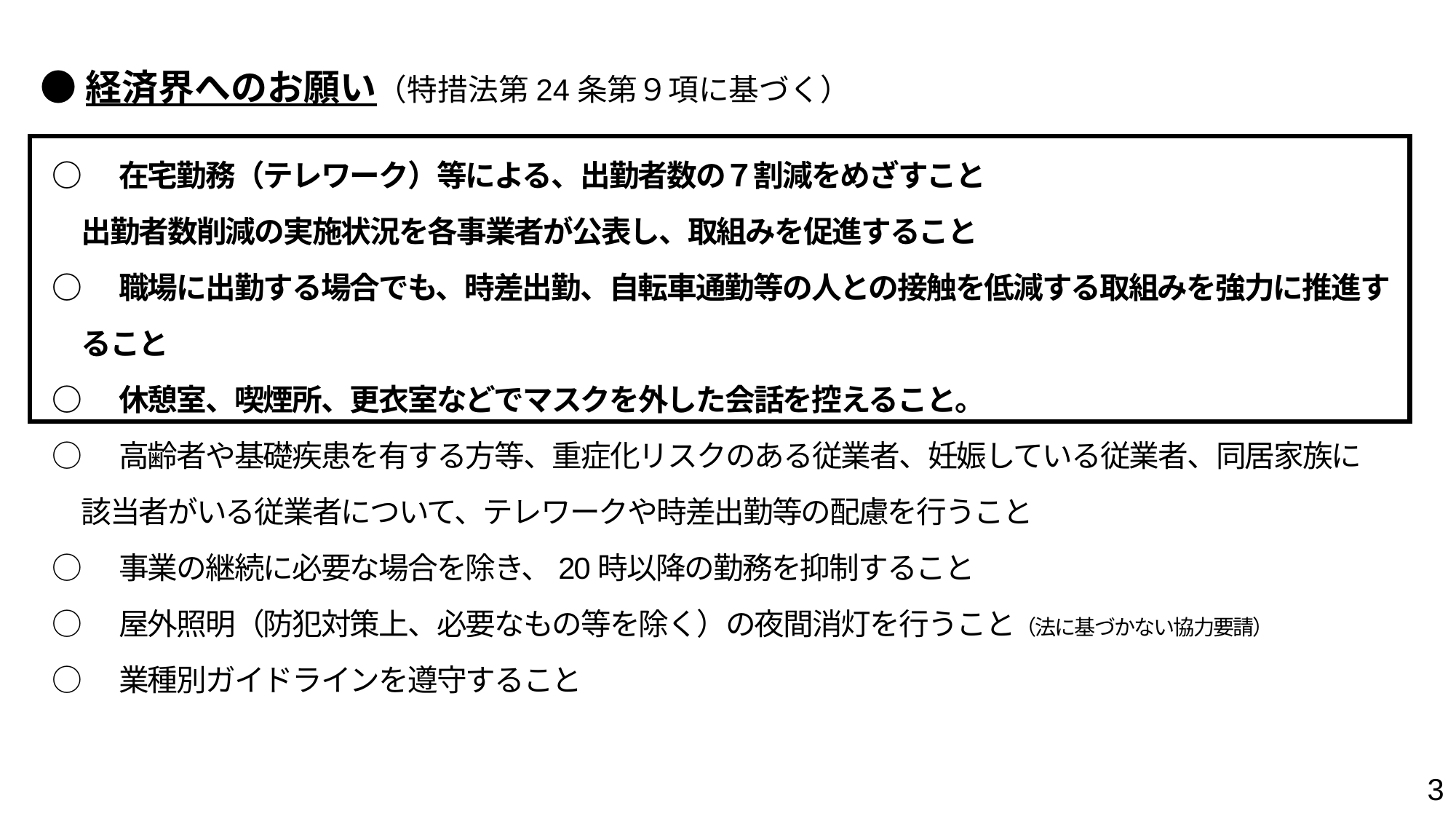

●経済界へのお願い（特措法第24条第９項に基づく）

○　在宅勤務（テレワーク）等による、出勤者数の７割減をめざすこと
　出勤者数削減の実施状況を各事業者が公表し、取組みを促進すること
○　職場に出勤する場合でも、時差出勤、自転車通勤等の人との接触を低減する取組みを強力に推進す
　ること
○　休憩室、喫煙所、更衣室などでマスクを外した会話を控えること。
○　高齢者や基礎疾患を有する方等、重症化リスクのある従業者、妊娠している従業者、同居家族に
　該当者がいる従業者について、テレワークや時差出勤等の配慮を行うこと
○　事業の継続に必要な場合を除き、20時以降の勤務を抑制すること
○　屋外照明（防犯対策上、必要なもの等を除く）の夜間消灯を行うこと（法に基づかない協力要請）
○　業種別ガイドラインを遵守すること

3